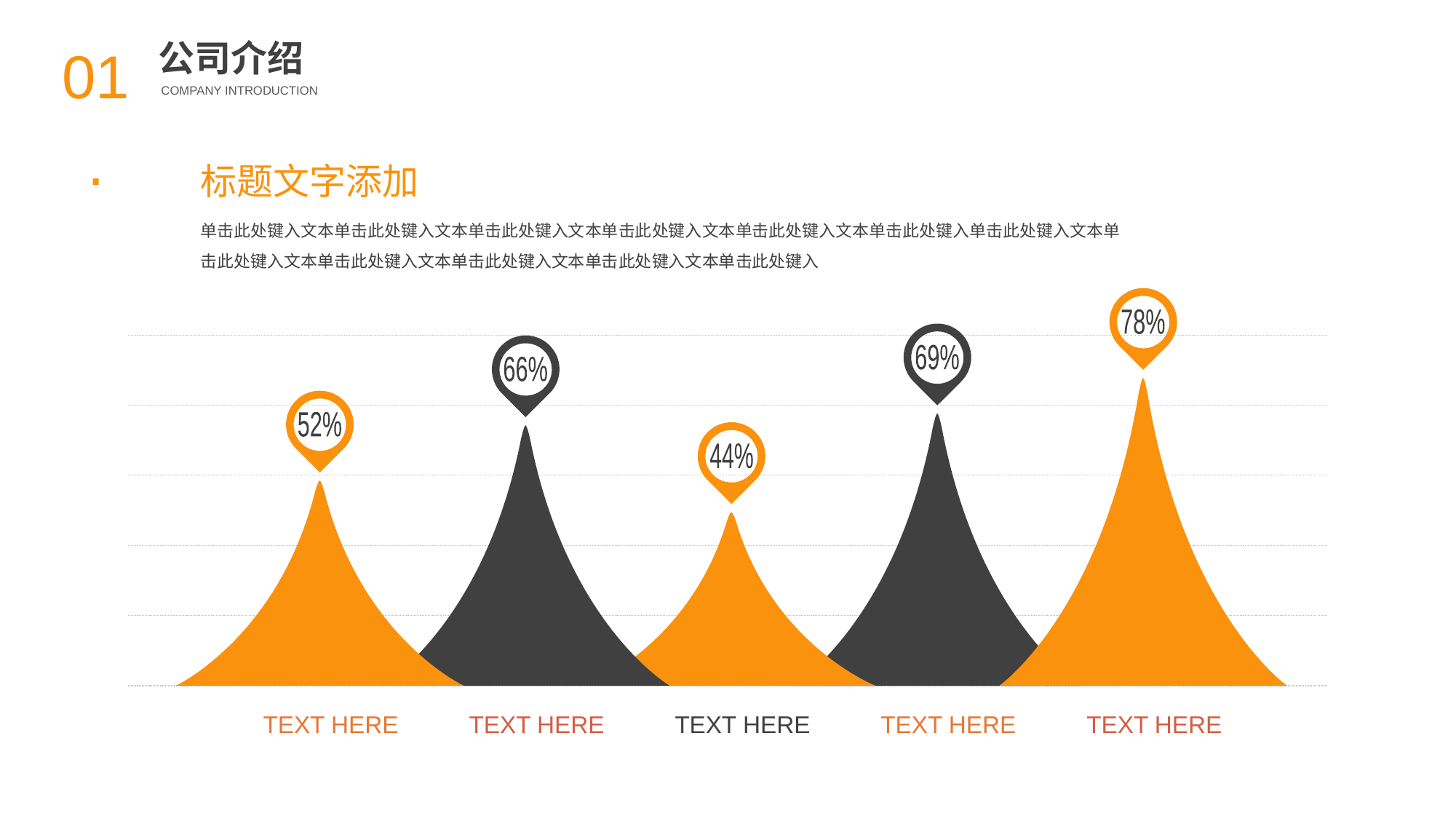

01.
公司介绍
COMPANY INTRODUCTION
BY YUSHEN
标题文字添加
单击此处键入文本单击此处键入文本单击此处键入文本单击此处键入文本单击此处键入文本单击此处键入单击此处键入文本单击此处键入文本单击此处键入文本单击此处键入文本单击此处键入文本单击此处键入

78%

69%
66%

52%

44%

TEXT HERE
TEXT HERE
TEXT HERE
TEXT HERE
TEXT HERE